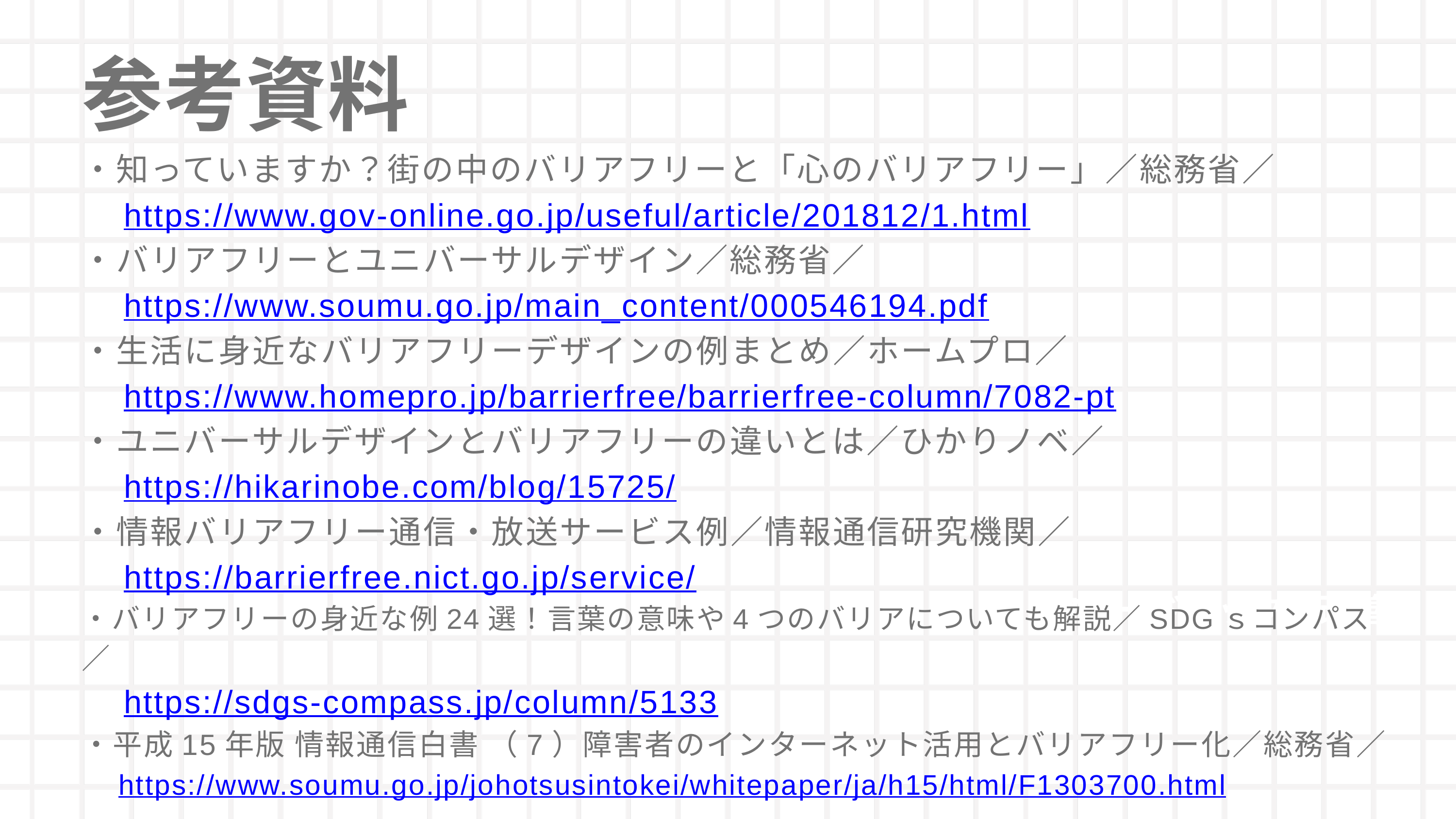

参考資料
・知っていますか？街の中のバリアフリーと「心のバリアフリー」／総務省／
　https://www.gov-online.go.jp/useful/article/201812/1.html
・バリアフリーとユニバーサルデザイン／総務省／
　https://www.soumu.go.jp/main_content/000546194.pdf
・生活に身近なバリアフリーデザインの例まとめ／ホームプロ／
　https://www.homepro.jp/barrierfree/barrierfree-column/7082-pt
・ユニバーサルデザインとバリアフリーの違いとは／ひかりノベ／
　https://hikarinobe.com/blog/15725/
・情報バリアフリー通信・放送サービス例／情報通信研究機関／
　https://barrierfree.nict.go.jp/service/
・バリアフリーの身近な例24選！言葉の意味や4つのバリアについても解説／SDGｓコンパス／
　https://sdgs-compass.jp/column/5133
・平成15年版 情報通信白書 （7）障害者のインターネット活用とバリアフリー化／総務省／
　https://www.soumu.go.jp/johotsusintokei/whitepaper/ja/h15/html/F1303700.html
フィードバックと改善